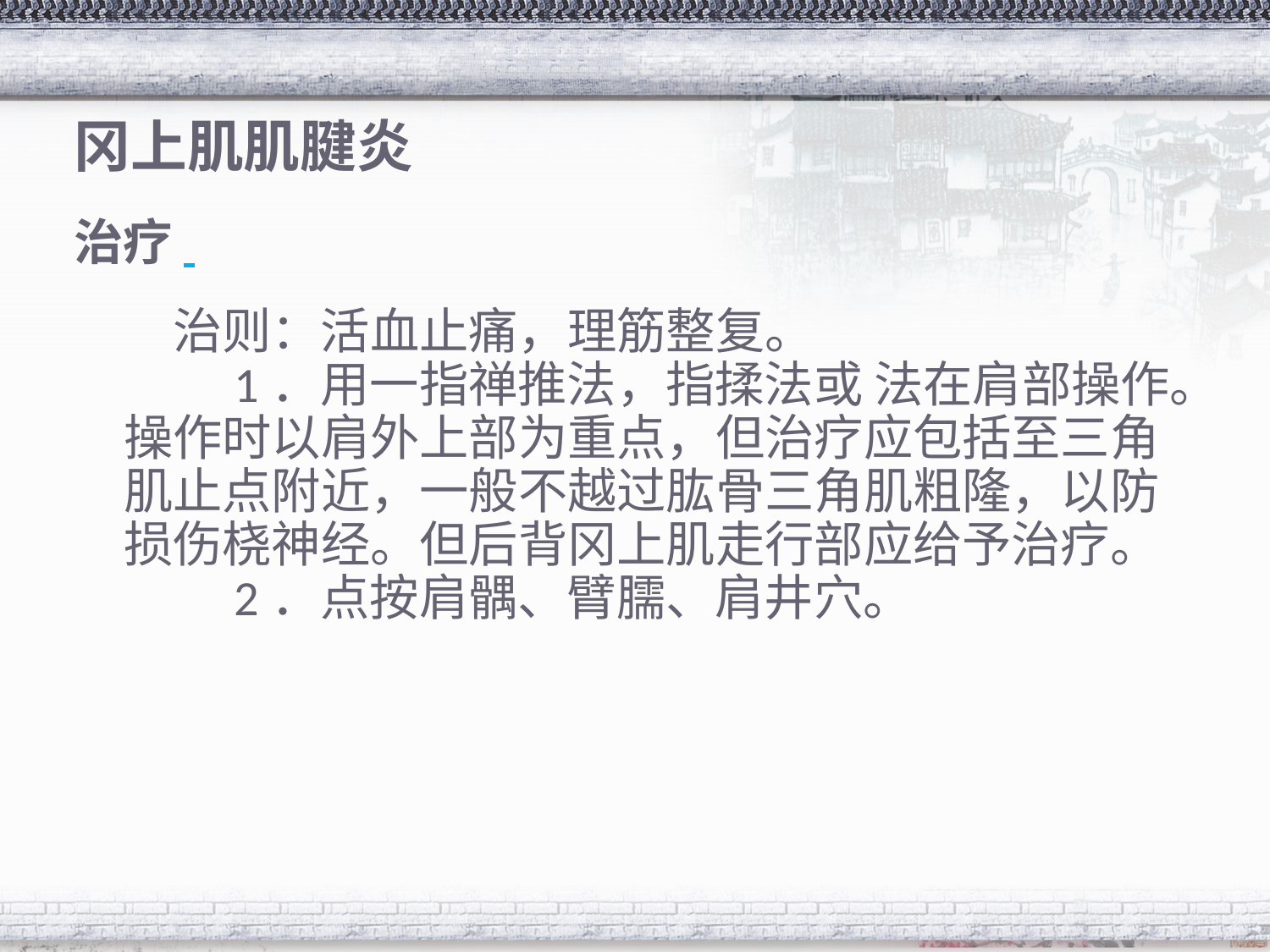

# 冈上肌肌腱炎
治疗
　　治则：活血止痛，理筋整复。
　　1．用一指禅推法，指揉法或 法在肩部操作。操作时以肩外上部为重点，但治疗应包括至三角肌止点附近，一般不越过肱骨三角肌粗隆，以防损伤桡神经。但后背冈上肌走行部应给予治疗。
　　2．点按肩髃、臂臑、肩井穴。